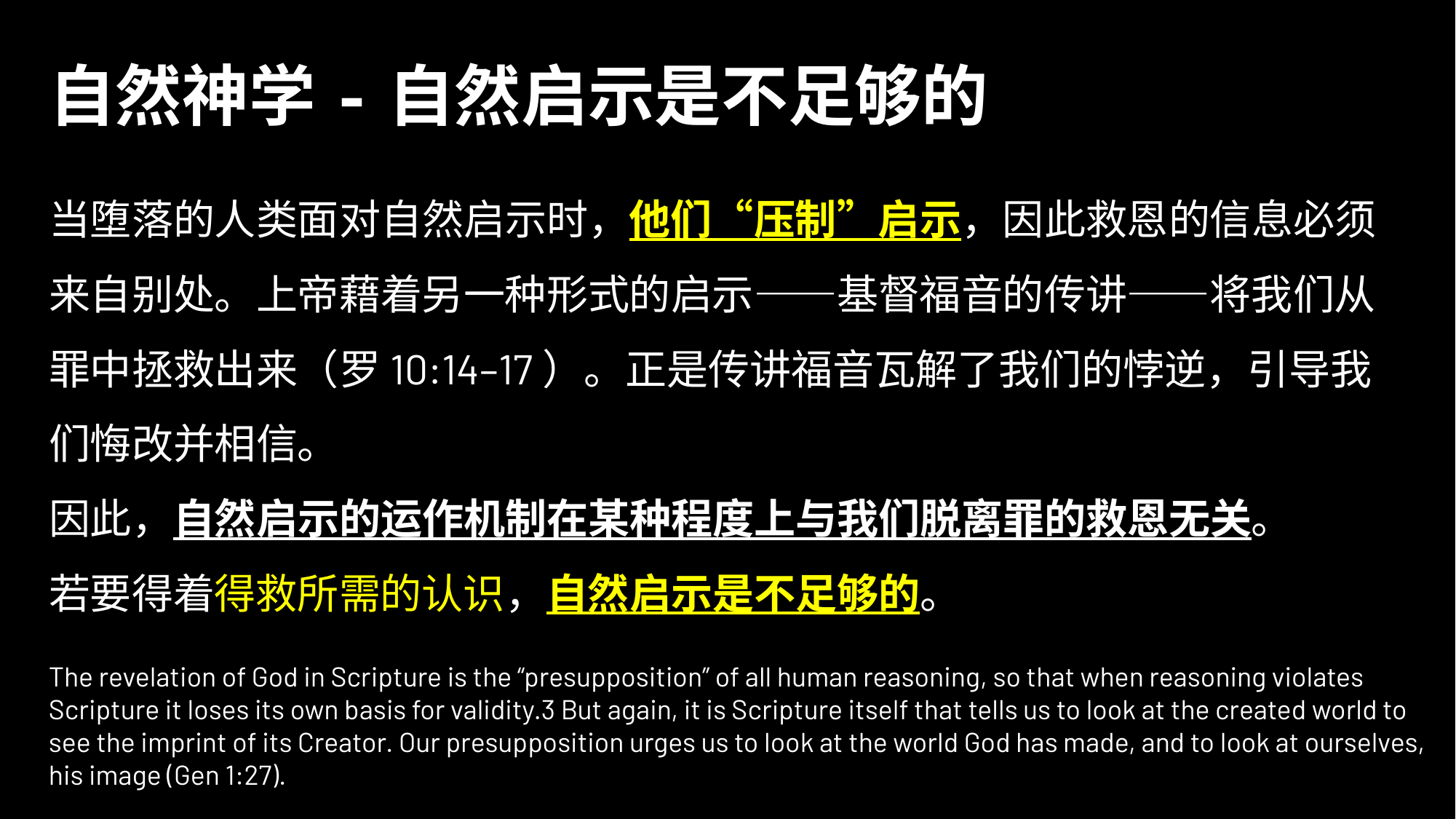

# 自然神学-自然启示是不足够的
当堕落的人类面对自然启示时，他们“压制”启示，因此救恩的信息必须来自别处。上帝藉着另一种形式的启示——基督福音的传讲——将我们从罪中拯救出来（罗10:14–17）。正是传讲福音瓦解了我们的悖逆，引导我们悔改并相信。
因此，自然启示的运作机制在某种程度上与我们脱离罪的救恩无关。
若要得着得救所需的认识，自然启示是不足够的。

The revelation of God in Scripture is the “presupposition” of all human reasoning, so that when reasoning violates Scripture it loses its own basis for validity.3 But again, it is Scripture itself that tells us to look at the created world to see the imprint of its Creator. Our presupposition urges us to look at the world God has made, and to look at ourselves, his image (Gen 1:27).